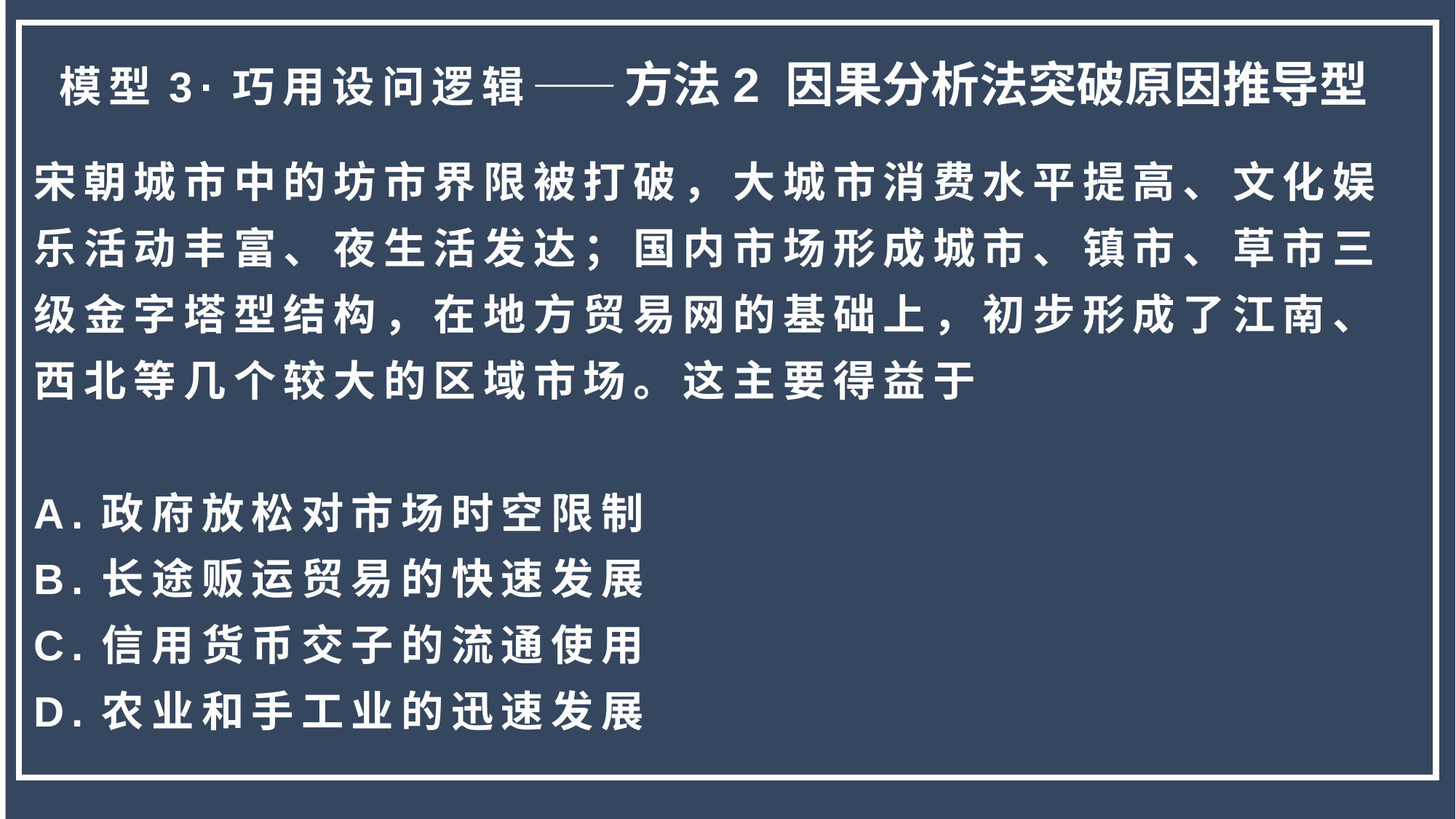

模型3·巧用设问逻辑——方法2 因果分析法突破原因推导型
宋朝城市中的坊市界限被打破，大城市消费水平提高、文化娱乐活动丰富、夜生活发达；国内市场形成城市、镇市、草市三级金字塔型结构，在地方贸易网的基础上，初步形成了江南、西北等几个较大的区域市场。这主要得益于

A.政府放松对市场时空限制
B.长途贩运贸易的快速发展
C.信用货币交子的流通使用
D.农业和手工业的迅速发展